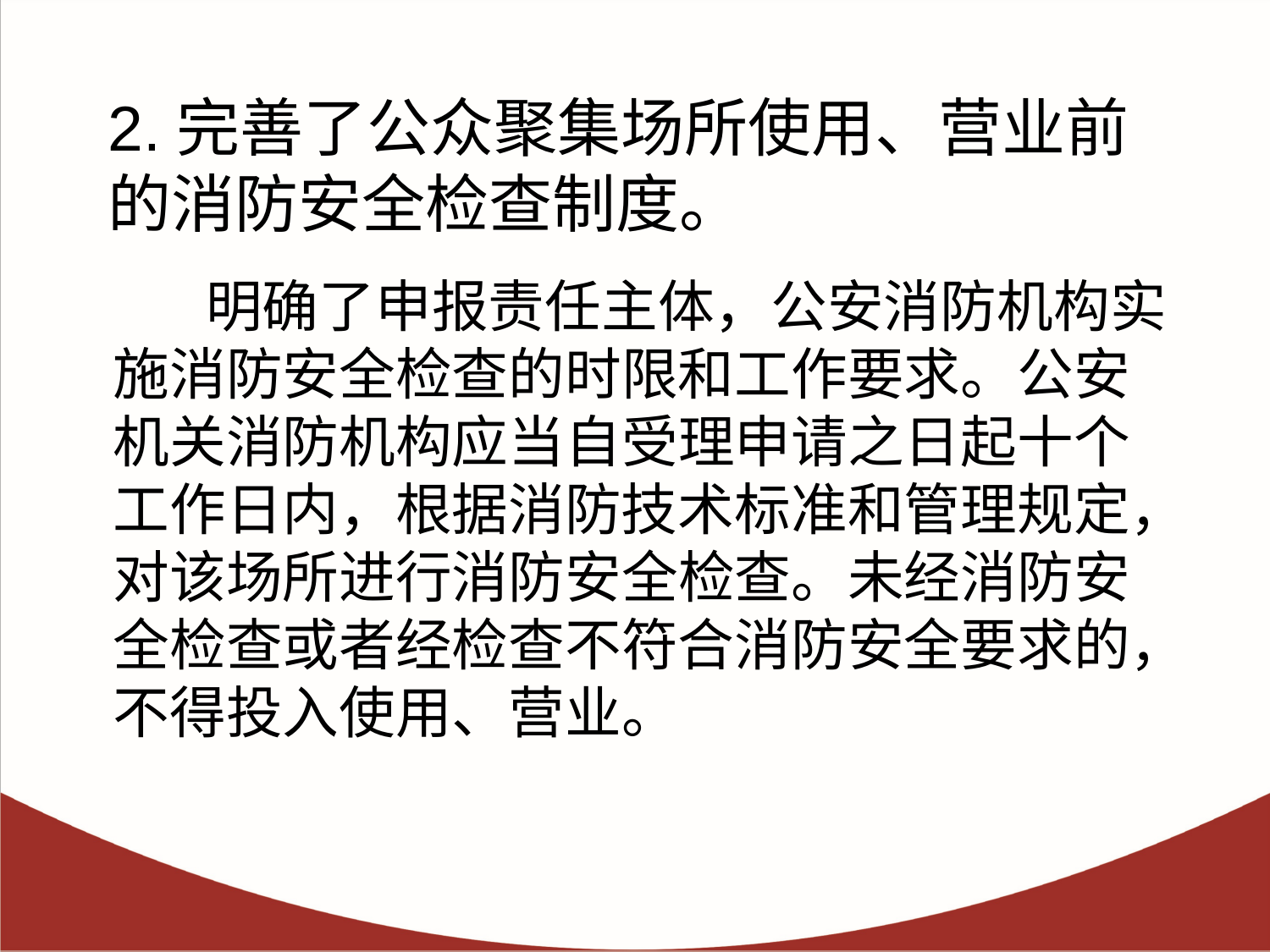

# 2.完善了公众聚集场所使用、营业前的消防安全检查制度。
          明确了申报责任主体，公安消防机构实施消防安全检查的时限和工作要求。公安机关消防机构应当自受理申请之日起十个工作日内，根据消防技术标准和管理规定，对该场所进行消防安全检查。未经消防安全检查或者经检查不符合消防安全要求的，不得投入使用、营业。